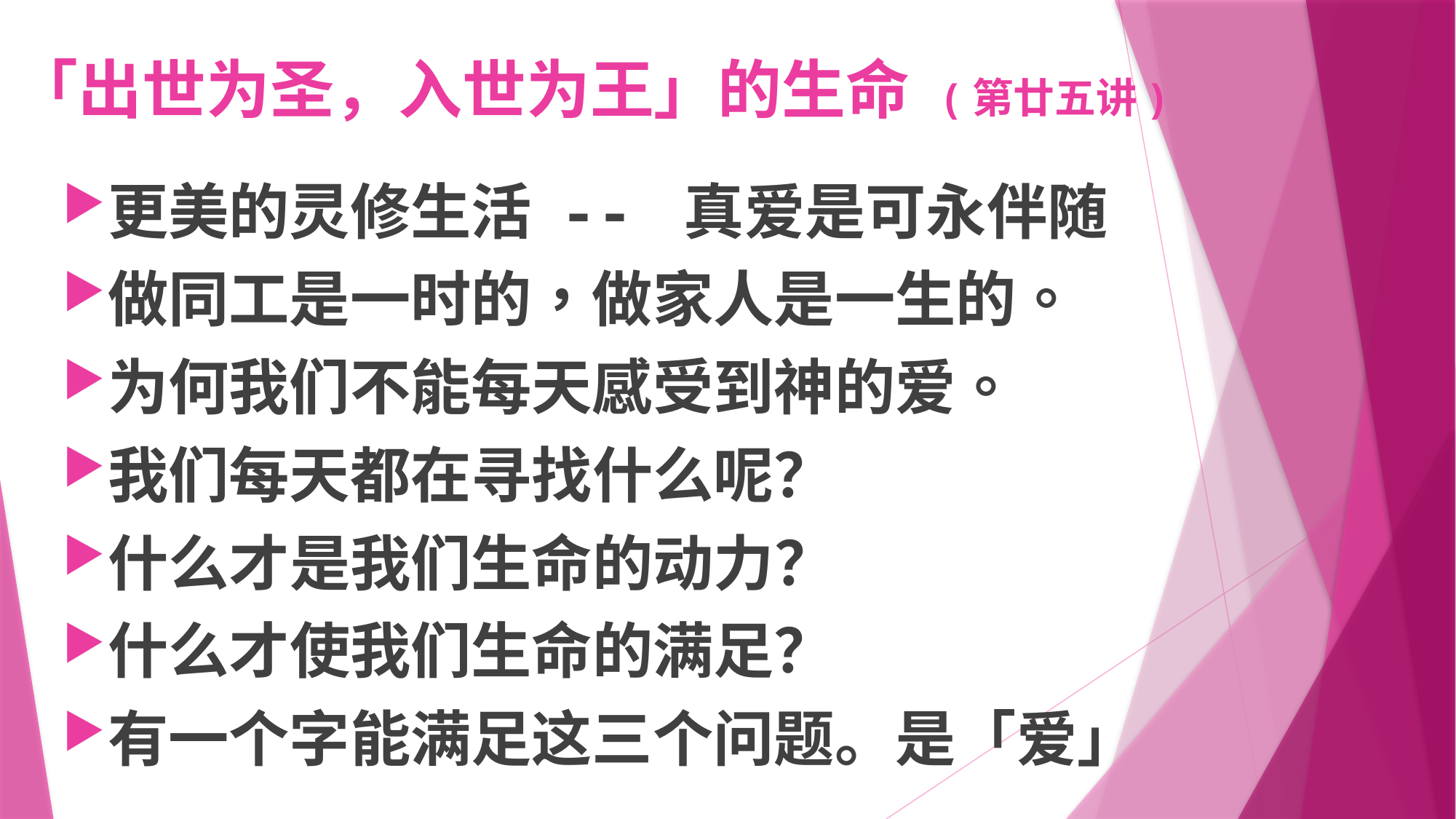

# 「出世为圣，入世为王」的生命 (第廿五讲)
更美的灵修生活 -- 真爱是可永伴随
做同工是一时的，做家人是一生的。
为何我们不能每天感受到神的爱。
我们每天都在寻找什么呢？
什么才是我们生命的动力？
什么才使我们生命的满足？
有一个字能满足这三个问题。是「爱」